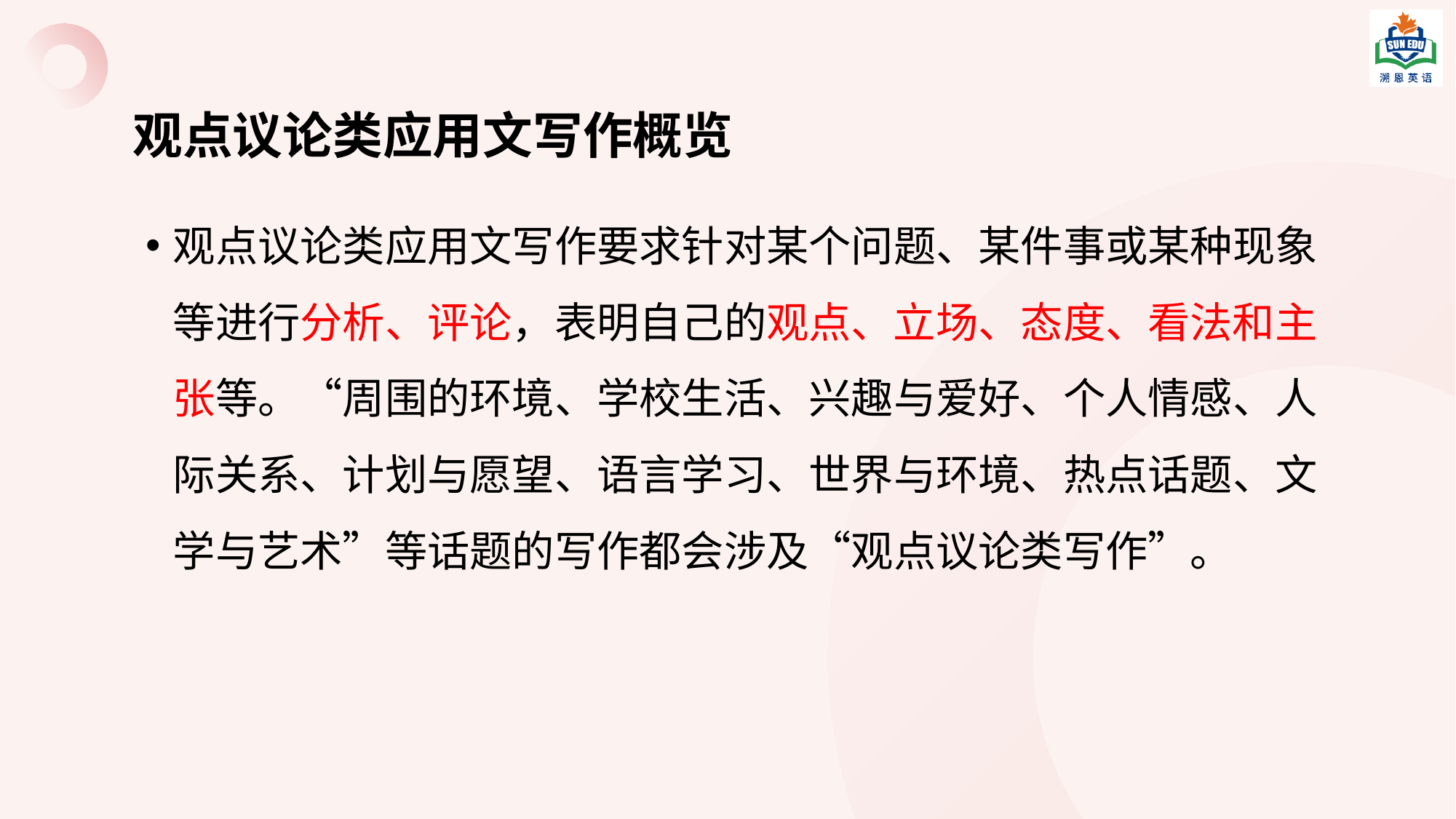

观点议论类应用文写作概览
观点议论类应用文写作要求针对某个问题、某件事或某种现象等进行分析、评论，表明自己的观点、立场、态度、看法和主张等。“周围的环境、学校生活、兴趣与爱好、个人情感、人际关系、计划与愿望、语言学习、世界与环境、热点话题、文学与艺术”等话题的写作都会涉及“观点议论类写作”。